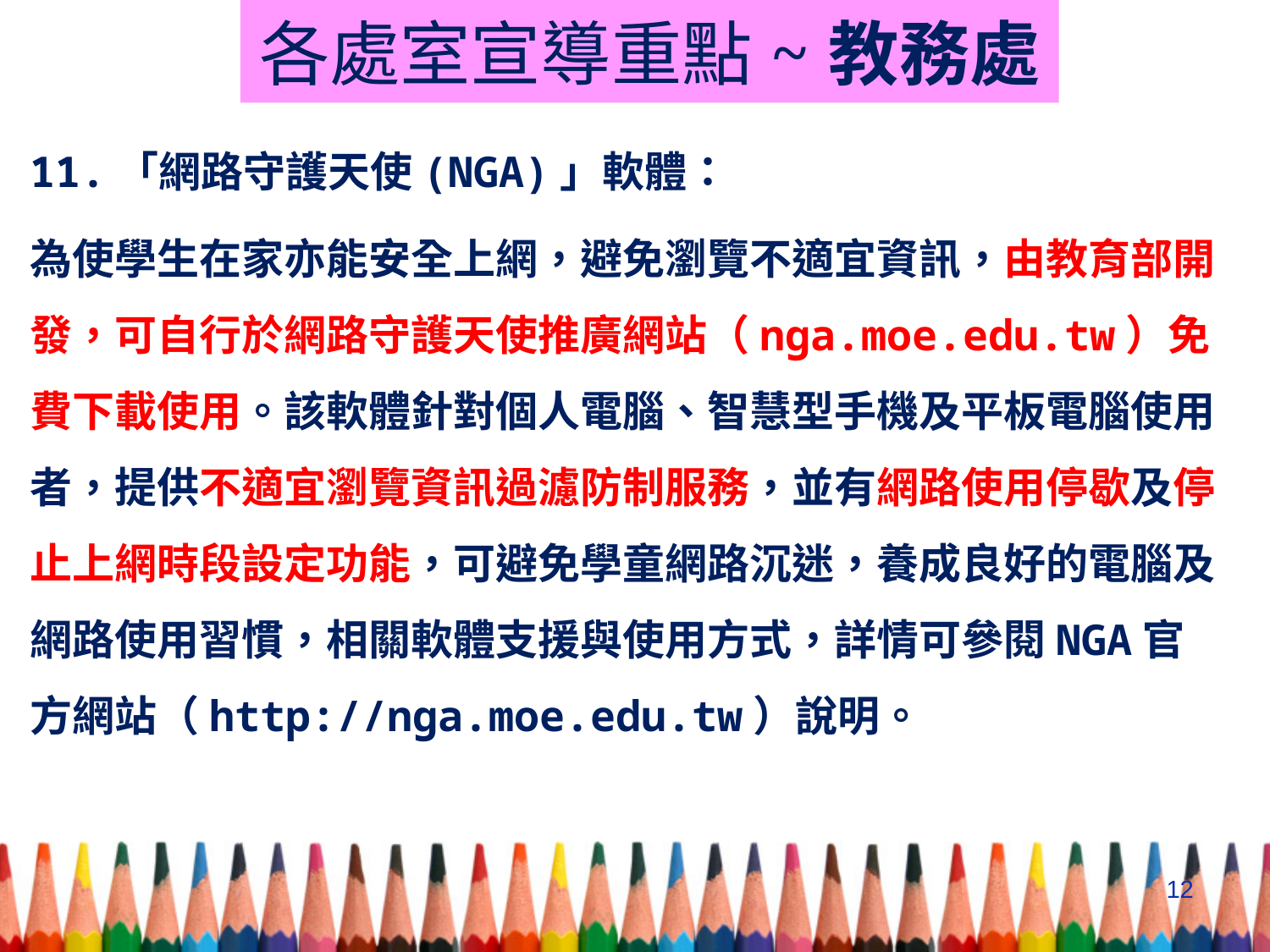

# 各處室宣導重點~教務處
11.「網路守護天使(NGA)」軟體：
為使學生在家亦能安全上網，避免瀏覽不適宜資訊，由教育部開發，可自行於網路守護天使推廣網站（nga.moe.edu.tw）免費下載使用。該軟體針對個人電腦、智慧型手機及平板電腦使用者，提供不適宜瀏覽資訊過濾防制服務，並有網路使用停歇及停止上網時段設定功能，可避免學童網路沉迷，養成良好的電腦及網路使用習慣，相關軟體支援與使用方式，詳情可參閱NGA官方網站（http://nga.moe.edu.tw）說明。

12